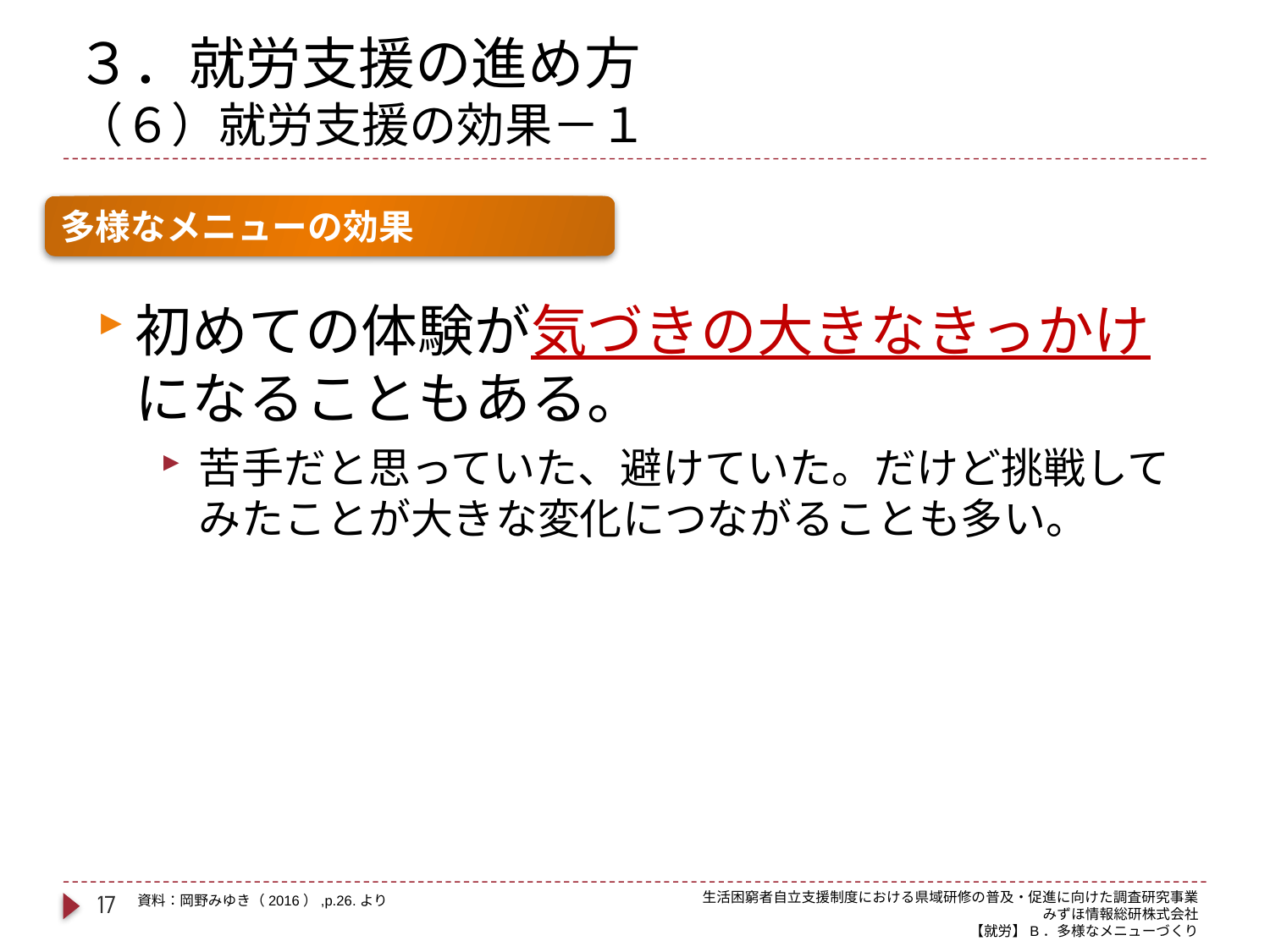

# ３．就労支援の進め方 （６）就労支援の効果－１
多様なメニューの効果
初めての体験が気づきの大きなきっかけになることもある。
苦手だと思っていた、避けていた。だけど挑戦してみたことが大きな変化につながることも多い。
17
生活困窮者自立支援制度における県域研修の普及・促進に向けた調査研究事業
みずほ情報総研株式会社
【就労】B．多様なメニューづくり
資料：岡野みゆき（2016）,p.26.より